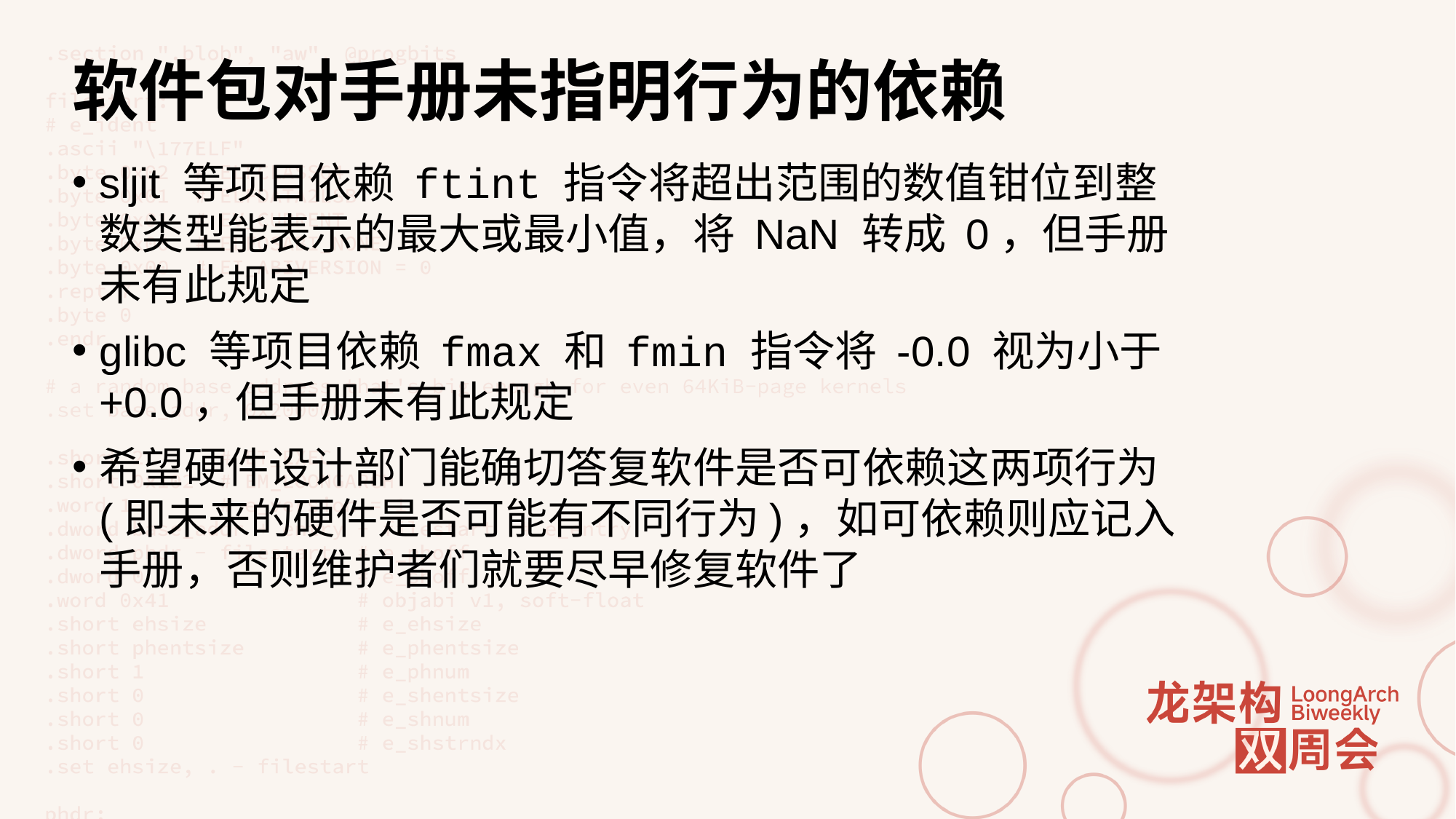

# 软件包对手册未指明行为的依赖
sljit 等项目依赖 ftint 指令将超出范围的数值钳位到整数类型能表示的最大或最小值，将 NaN 转成 0，但手册未有此规定
glibc 等项目依赖 fmax 和 fmin 指令将 -0.0 视为小于 +0.0，但手册未有此规定
希望硬件设计部门能确切答复软件是否可依赖这两项行为 (即未来的硬件是否可能有不同行为)，如可依赖则应记入手册，否则维护者们就要尽早修复软件了